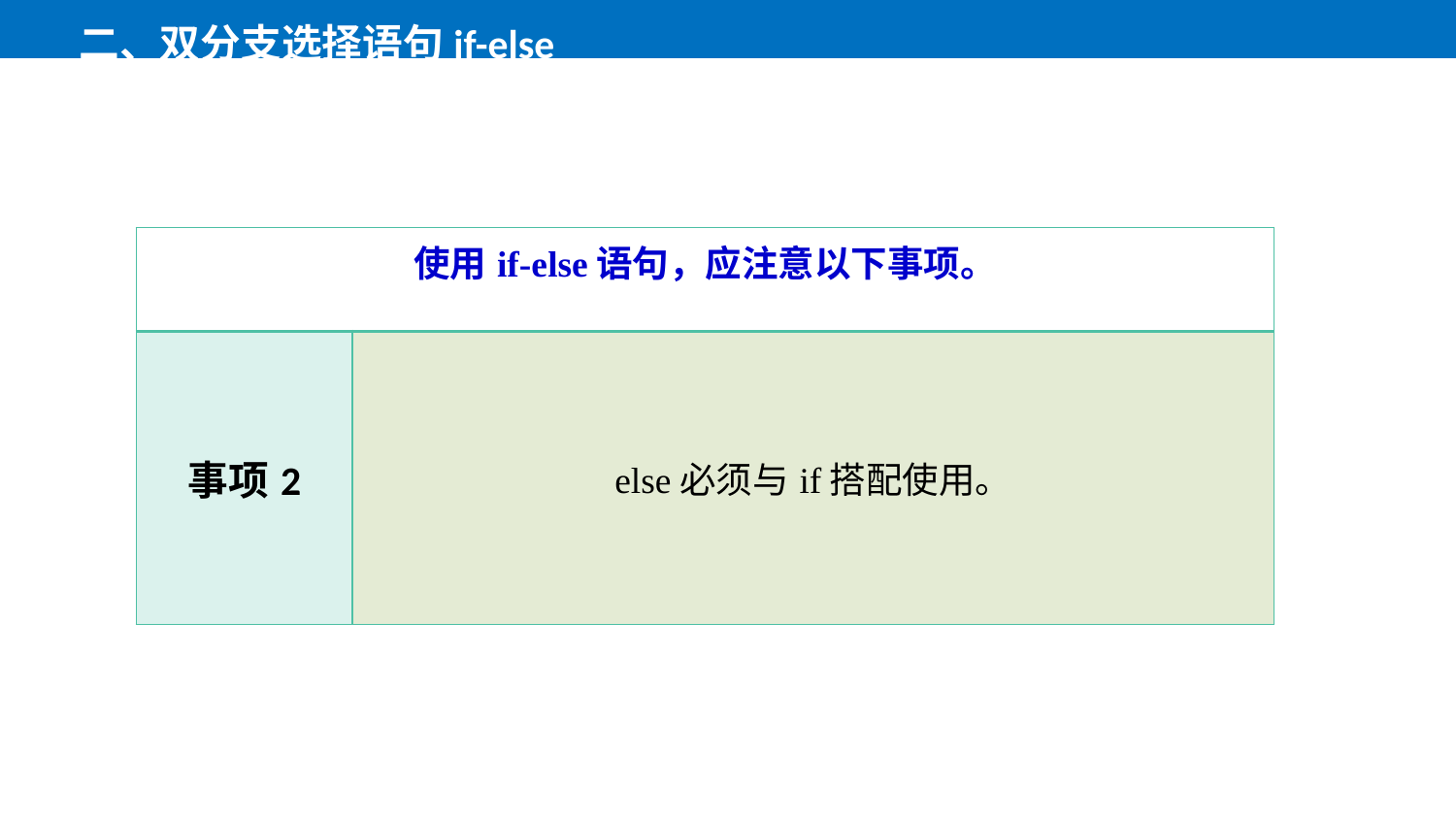

二、双分支选择语句if-else

| 使用if-else语句，应注意以下事项。 |  |
| --- | --- |
| 事项2 | else必须与if搭配使用。 |